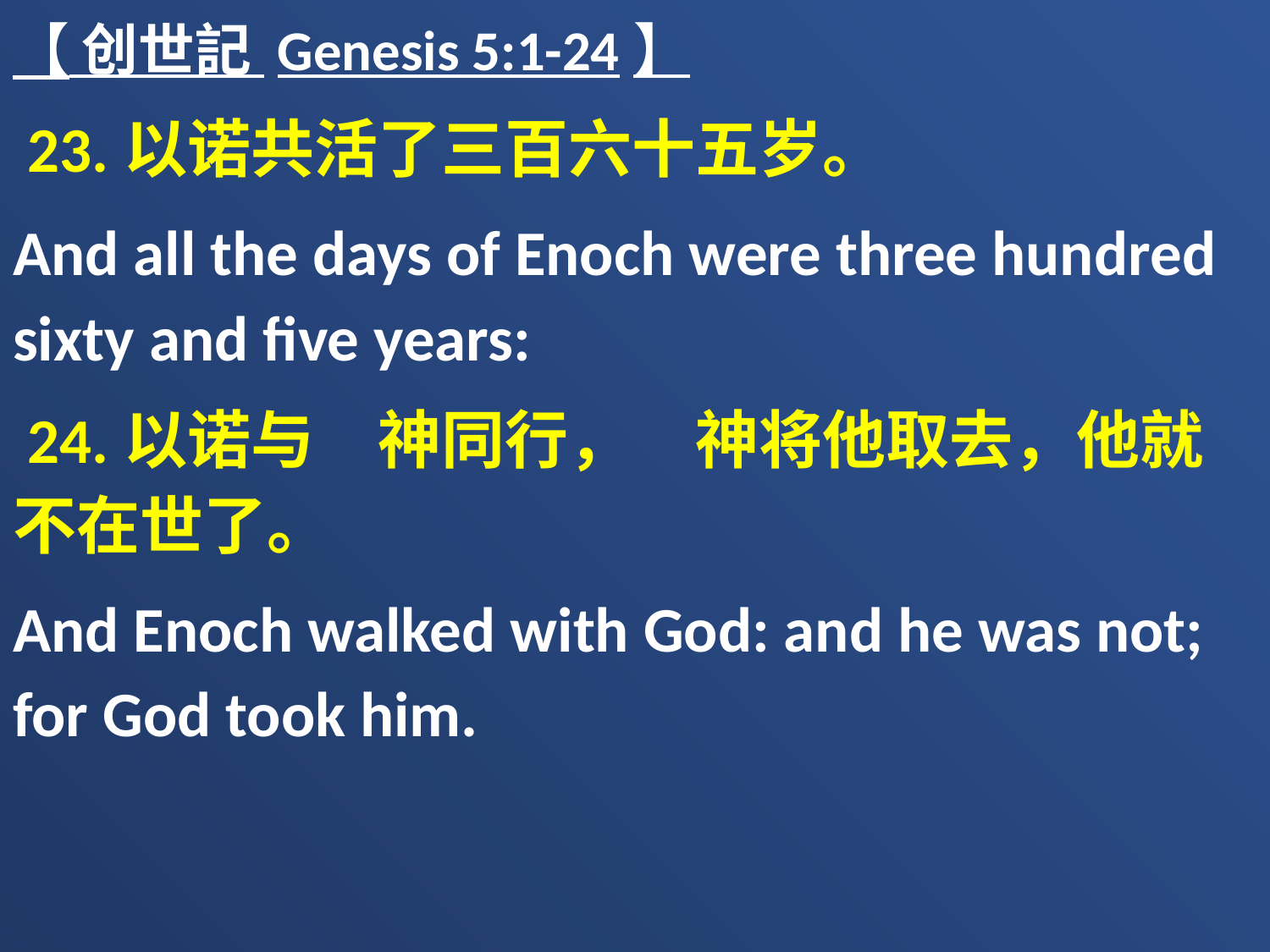

【 创世記 Genesis 5:1-24】
 23.以诺共活了三百六十五岁。
And all the days of Enoch were three hundred sixty and five years:
 24.以诺与　神同行，　神将他取去，他就不在世了。
And Enoch walked with God: and he was not; for God took him.